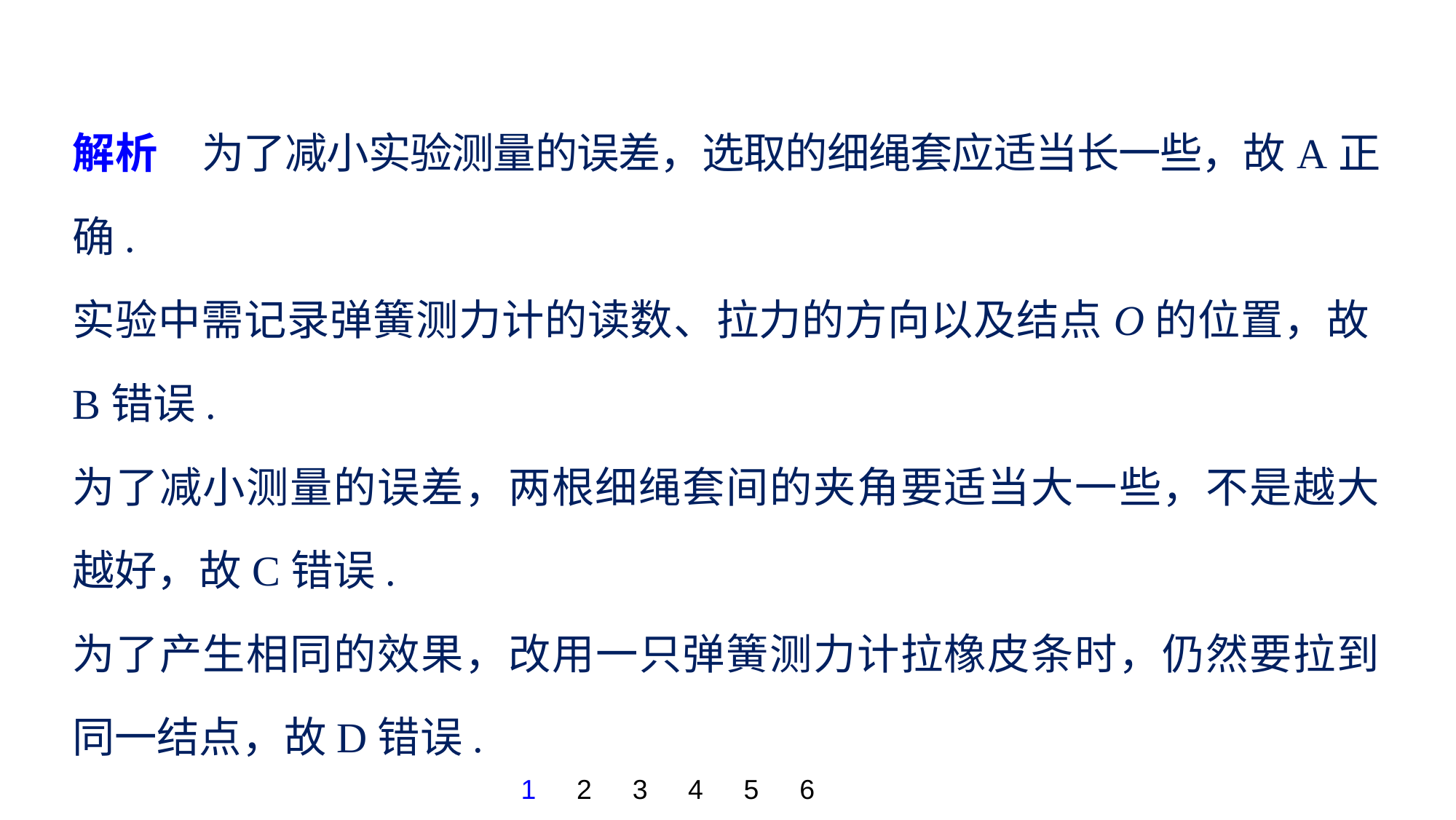

解析　为了减小实验测量的误差，选取的细绳套应适当长一些，故A正确.
实验中需记录弹簧测力计的读数、拉力的方向以及结点O的位置，故B错误.
为了减小测量的误差，两根细绳套间的夹角要适当大一些，不是越大越好，故C错误.
为了产生相同的效果，改用一只弹簧测力计拉橡皮条时，仍然要拉到同一结点，故D错误.
1
2
3
4
5
6